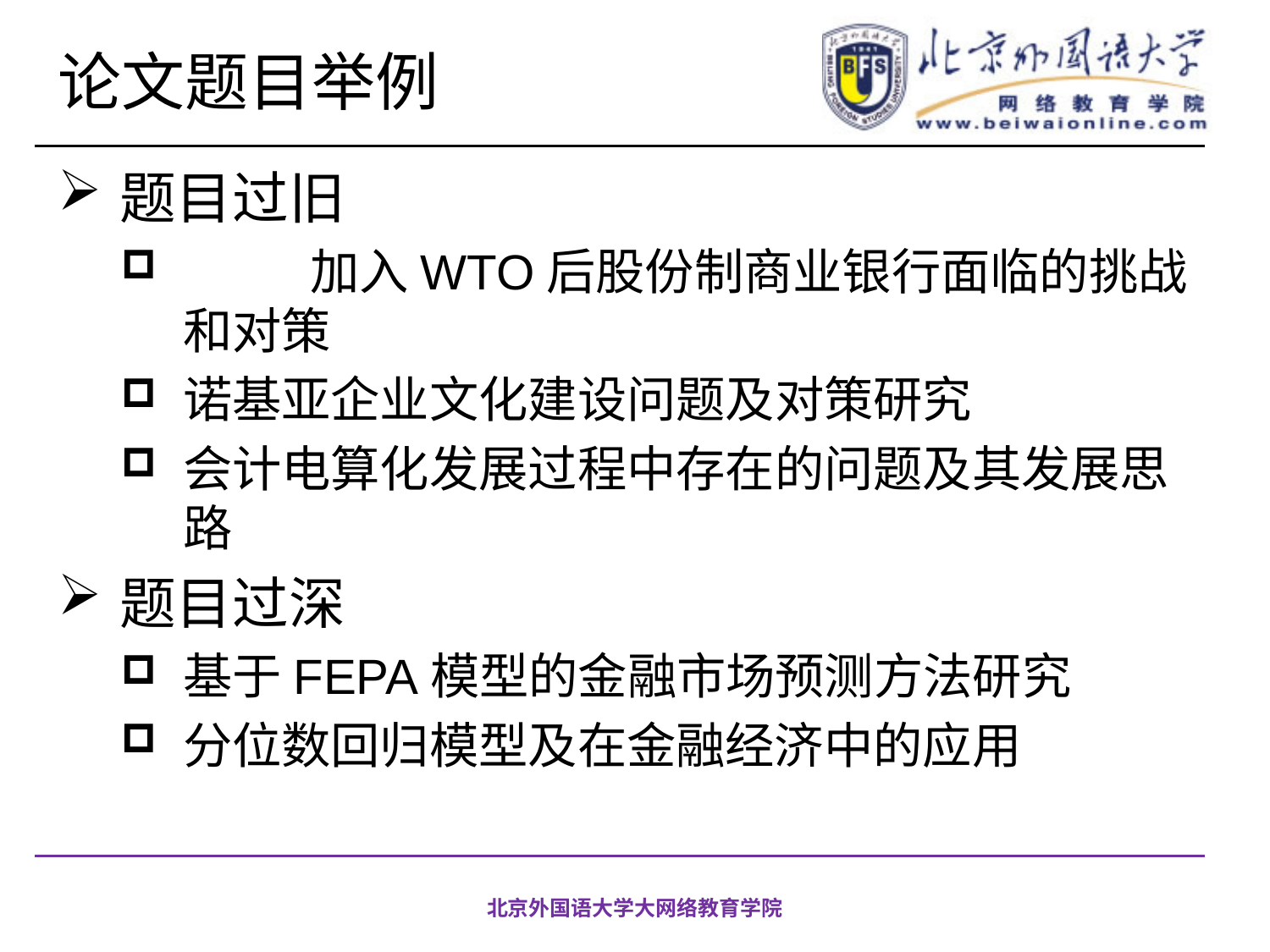

# 论文题目举例
题目过旧
	加入WTO后股份制商业银行面临的挑战和对策
诺基亚企业文化建设问题及对策研究
会计电算化发展过程中存在的问题及其发展思路
题目过深
基于FEPA模型的金融市场预测方法研究
分位数回归模型及在金融经济中的应用

北京外国语大学大网络教育学院
19